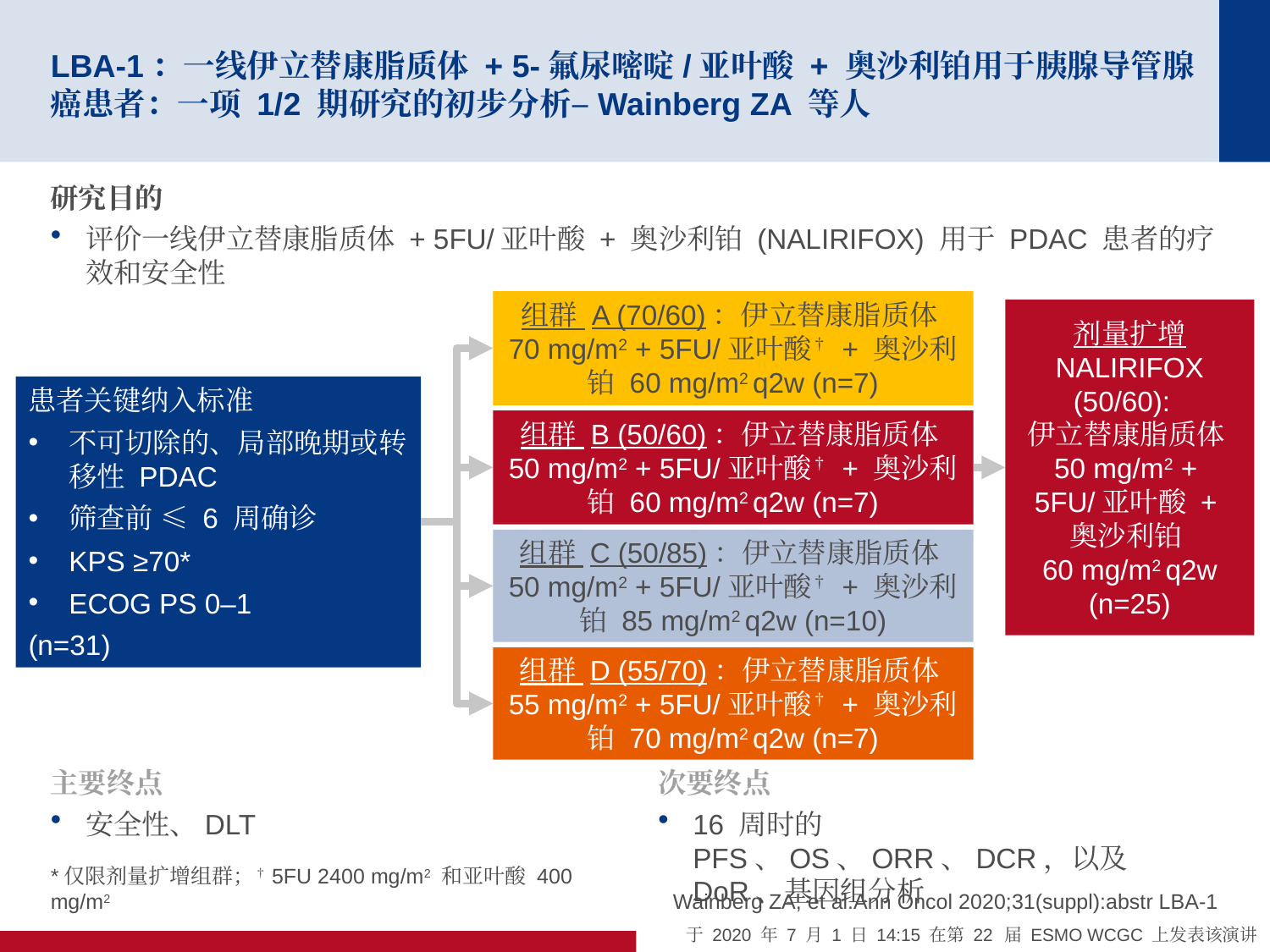

# LBA-1：一线伊立替康脂质体 + 5-氟尿嘧啶/亚叶酸 + 奥沙利铂用于胰腺导管腺癌患者：一项 1/2 期研究的初步分析–Wainberg ZA 等人
研究目的
评价一线伊立替康脂质体 + 5FU/亚叶酸 + 奥沙利铂 (NALIRIFOX) 用于 PDAC 患者的疗效和安全性
组群 A (70/60)：伊立替康脂质体
70 mg/m2 + 5FU/亚叶酸† + 奥沙利铂 60 mg/m2 q2w (n=7)
剂量扩增
NALIRIFOX (50/60):
伊立替康脂质体
50 mg/m2 +
5FU/亚叶酸 +
奥沙利铂
60 mg/m2 q2w (n=25)
患者关键纳入标准
不可切除的、局部晚期或转移性 PDAC
筛查前 ≤ 6 周确诊
KPS ≥70*
ECOG PS 0–1
(n=31)
组群 B (50/60)：伊立替康脂质体
50 mg/m2 + 5FU/亚叶酸† + 奥沙利铂 60 mg/m2 q2w (n=7)
组群 C (50/85)：伊立替康脂质体
50 mg/m2 + 5FU/亚叶酸† + 奥沙利铂 85 mg/m2 q2w (n=10)
组群 D (55/70)：伊立替康脂质体
55 mg/m2 + 5FU/亚叶酸† + 奥沙利铂 70 mg/m2 q2w (n=7)
主要终点
安全性、DLT
次要终点
16 周时的 PFS、OS、ORR、DCR，以及 DoR、基因组分析
*仅限剂量扩增组群；†5FU 2400 mg/m2 和亚叶酸 400 mg/m2
Wainberg ZA, et al.Ann Oncol 2020;31(suppl):abstr LBA-1
于 2020 年 7 月 1 日 14:15 在第 22  届 ESMO WCGC 上发表该演讲